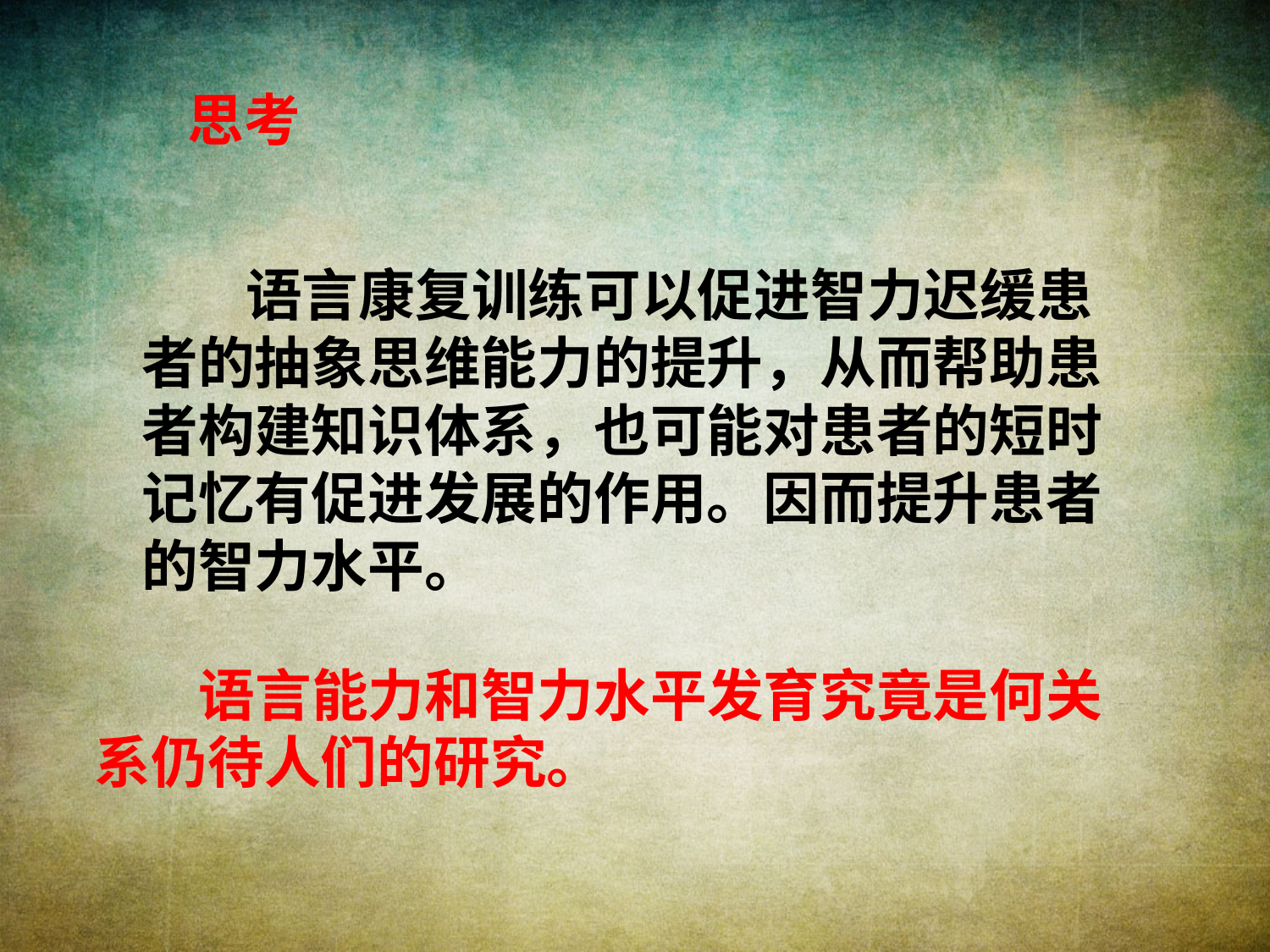

思考

       语言康复训练可以促进智力迟缓患者的抽象思维能力的提升，从而帮助患者构建知识体系，也可能对患者的短时记忆有促进发展的作用。因而提升患者的智力水平。
       语言能力和智力水平发育究竟是何关系仍待人们的研究。